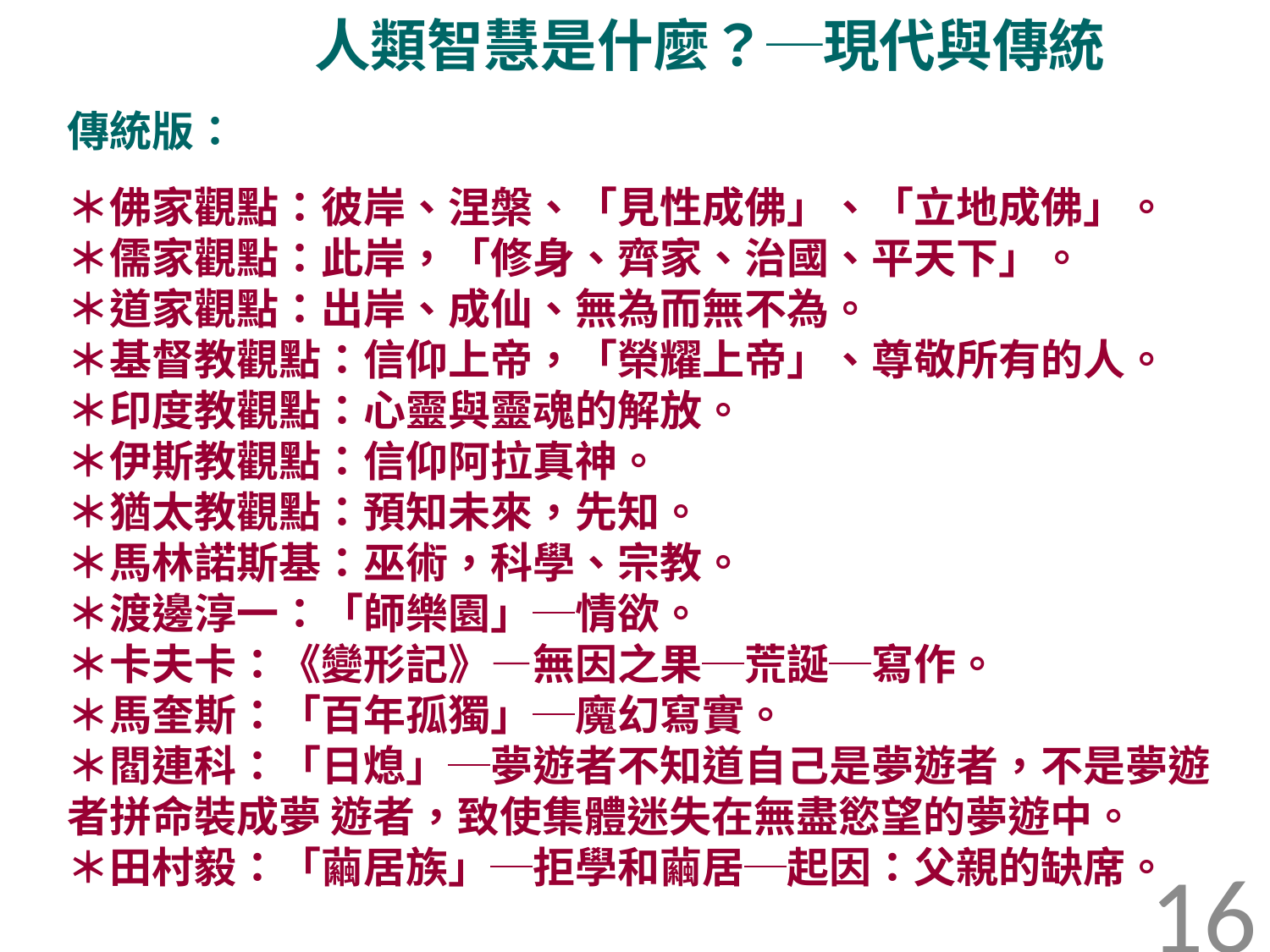

人類智慧是什麼？─現代與傳統
傳統版：

＊佛家觀點：彼岸、涅槃、「見性成佛」、「立地成佛」。
＊儒家觀點：此岸，「修身、齊家、治國、平天下」。
＊道家觀點：出岸、成仙、無為而無不為。
＊基督教觀點：信仰上帝，「榮耀上帝」、尊敬所有的人。
＊印度教觀點：心靈與靈魂的解放。
＊伊斯教觀點：信仰阿拉真神。
＊猶太教觀點：預知未來，先知。
＊馬林諾斯基：巫術，科學、宗教。
＊渡邊淳一：「師樂園」─情欲。
＊卡夫卡：《變形記》—無因之果─荒誕─寫作。
＊馬奎斯：「百年孤獨」─魔幻寫實。
＊閻連科：「日熄」─夢遊者不知道自己是夢遊者，不是夢遊者拼命裝成夢 遊者，致使集體迷失在無盡慾望的夢遊中。
＊田村毅：「繭居族」─拒學和繭居─起因：父親的缺席。
16